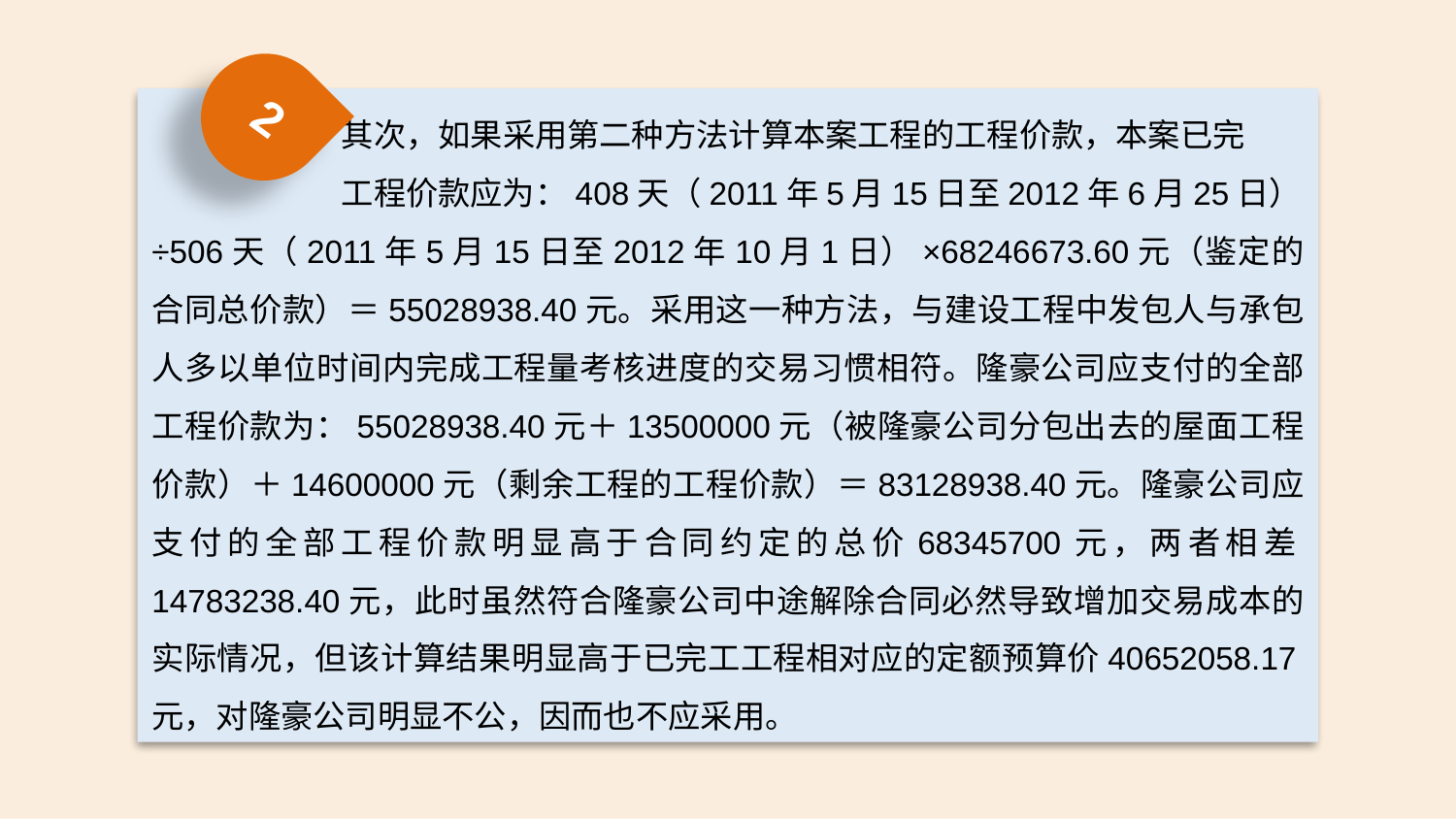

2
                         其次，如果采用第二种方法计算本案工程的工程价款，本案已完
                         工程价款应为：408天（2011年5月15日至2012年6月25日）÷506天（2011年5月15日至2012年10月1日）×68246673.60元（鉴定的合同总价款）＝55028938.40元。采用这一种方法，与建设工程中发包人与承包人多以单位时间内完成工程量考核进度的交易习惯相符。隆豪公司应支付的全部工程价款为：55028938.40元＋13500000元（被隆豪公司分包出去的屋面工程价款）＋14600000元（剩余工程的工程价款）＝83128938.40元。隆豪公司应支付的全部工程价款明显高于合同约定的总价68345700元，两者相差14783238.40元，此时虽然符合隆豪公司中途解除合同必然导致增加交易成本的实际情况，但该计算结果明显高于已完工工程相对应的定额预算价40652058.17元，对隆豪公司明显不公，因而也不应采用。